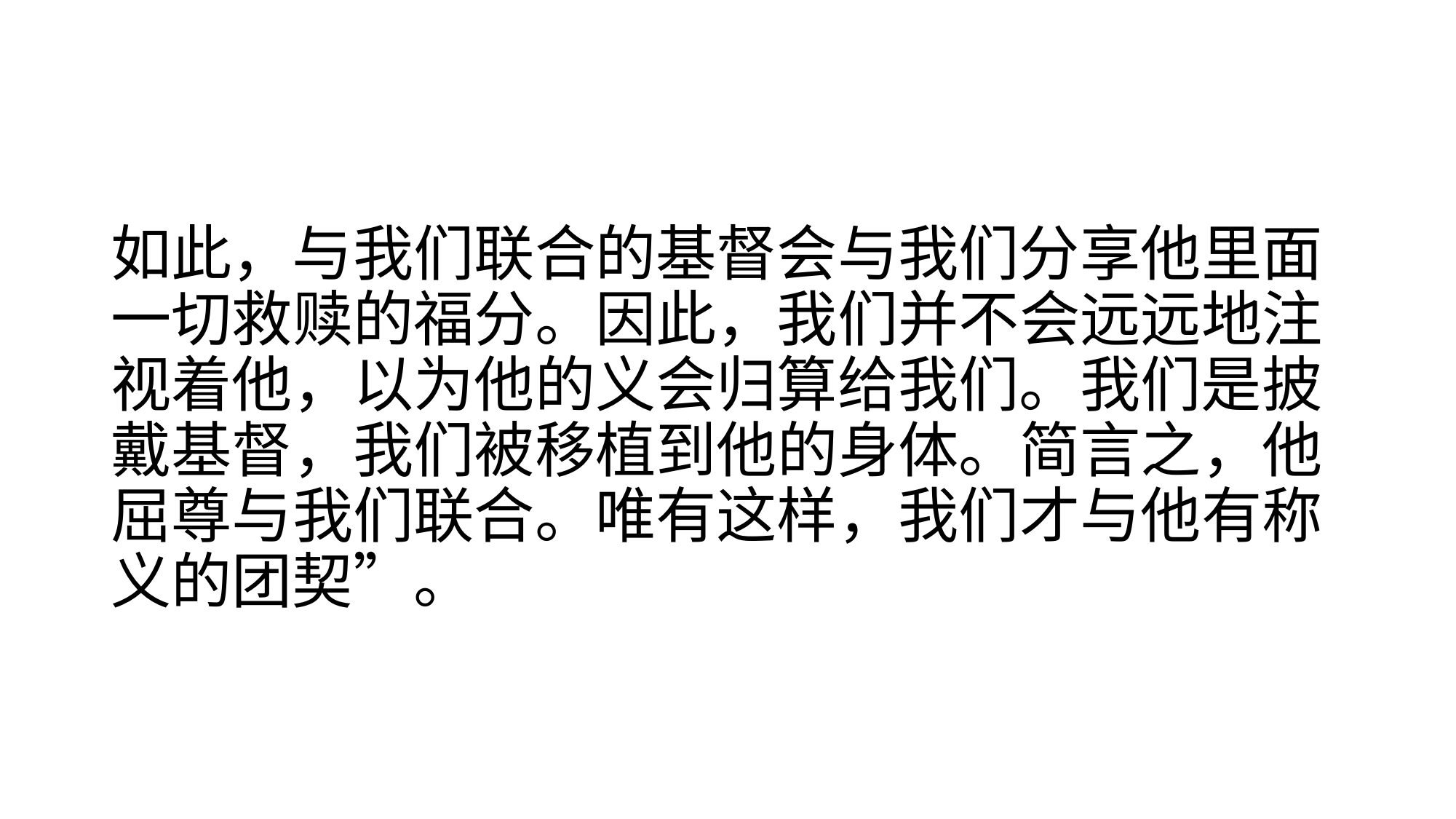

#
如此，与我们联合的基督会与我们分享他里面一切救赎的福分。因此，我们并不会远远地注视着他，以为他的义会归算给我们。我们是披戴基督，我们被移植到他的身体。简言之，他屈尊与我们联合。唯有这样，我们才与他有称义的团契”。